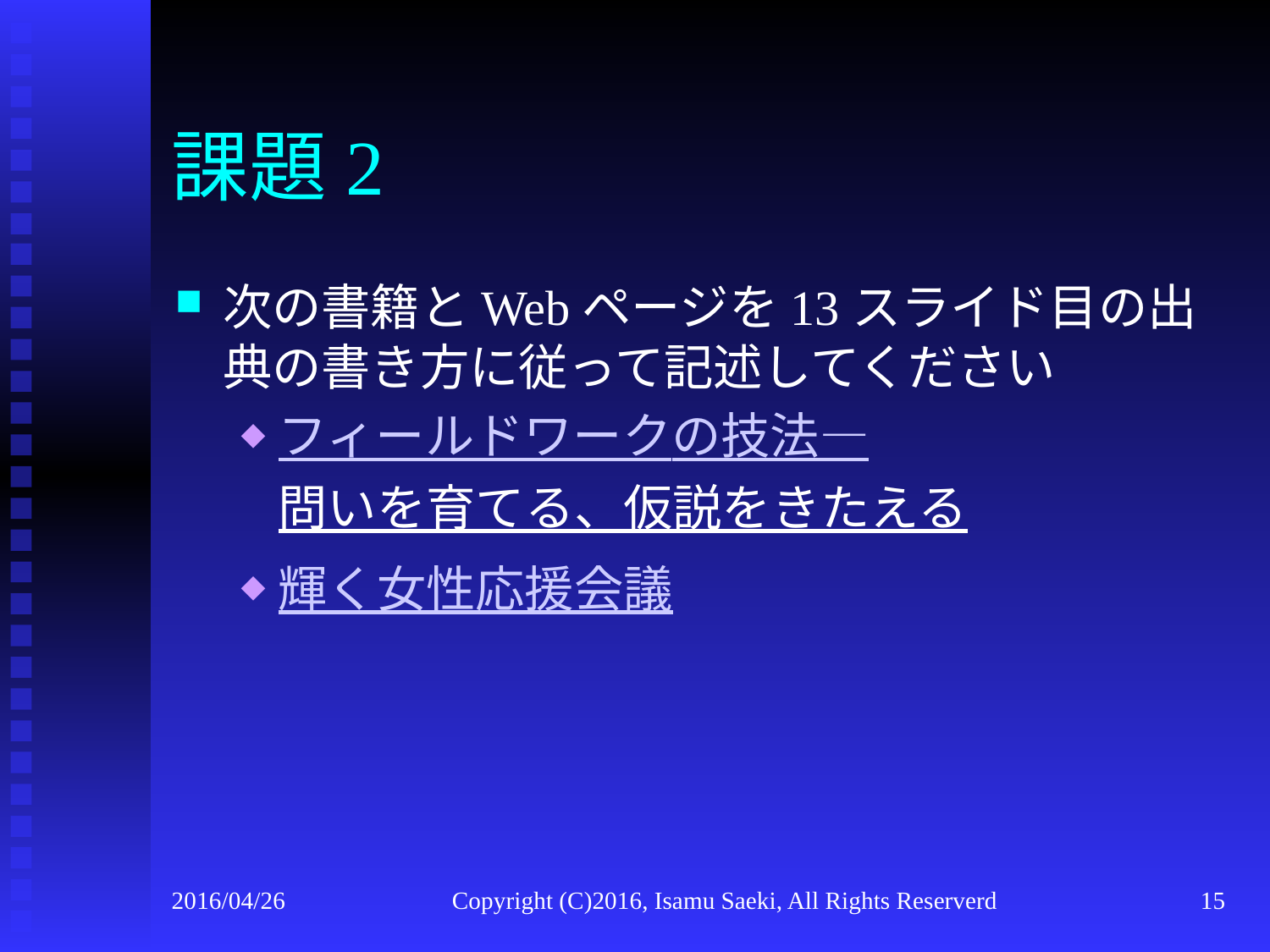

# 課題2
次の書籍とWebページを13スライド目の出典の書き方に従って記述してください
フィールドワークの技法―問いを育てる、仮説をきたえる
輝く女性応援会議
2016/04/26
Copyright (C)2016, Isamu Saeki, All Rights Reserverd
15